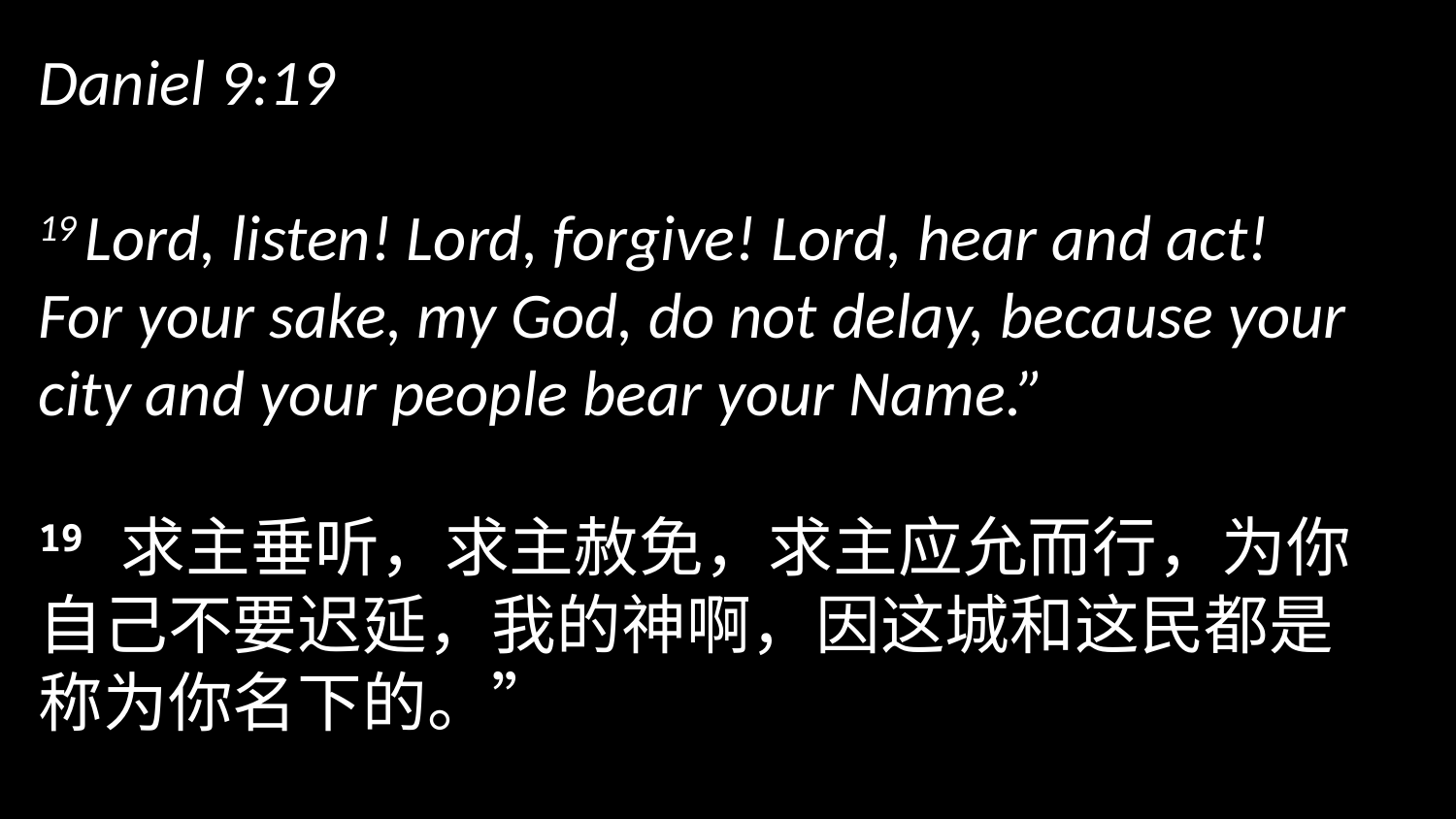

Daniel 9:19

19 Lord, listen! Lord, forgive! Lord, hear and act! For your sake, my God, do not delay, because your city and your people bear your Name.”

19 求主垂听，求主赦免，求主应允而行，为你自己不要迟延，我的神啊，因这城和这民都是称为你名下的。”